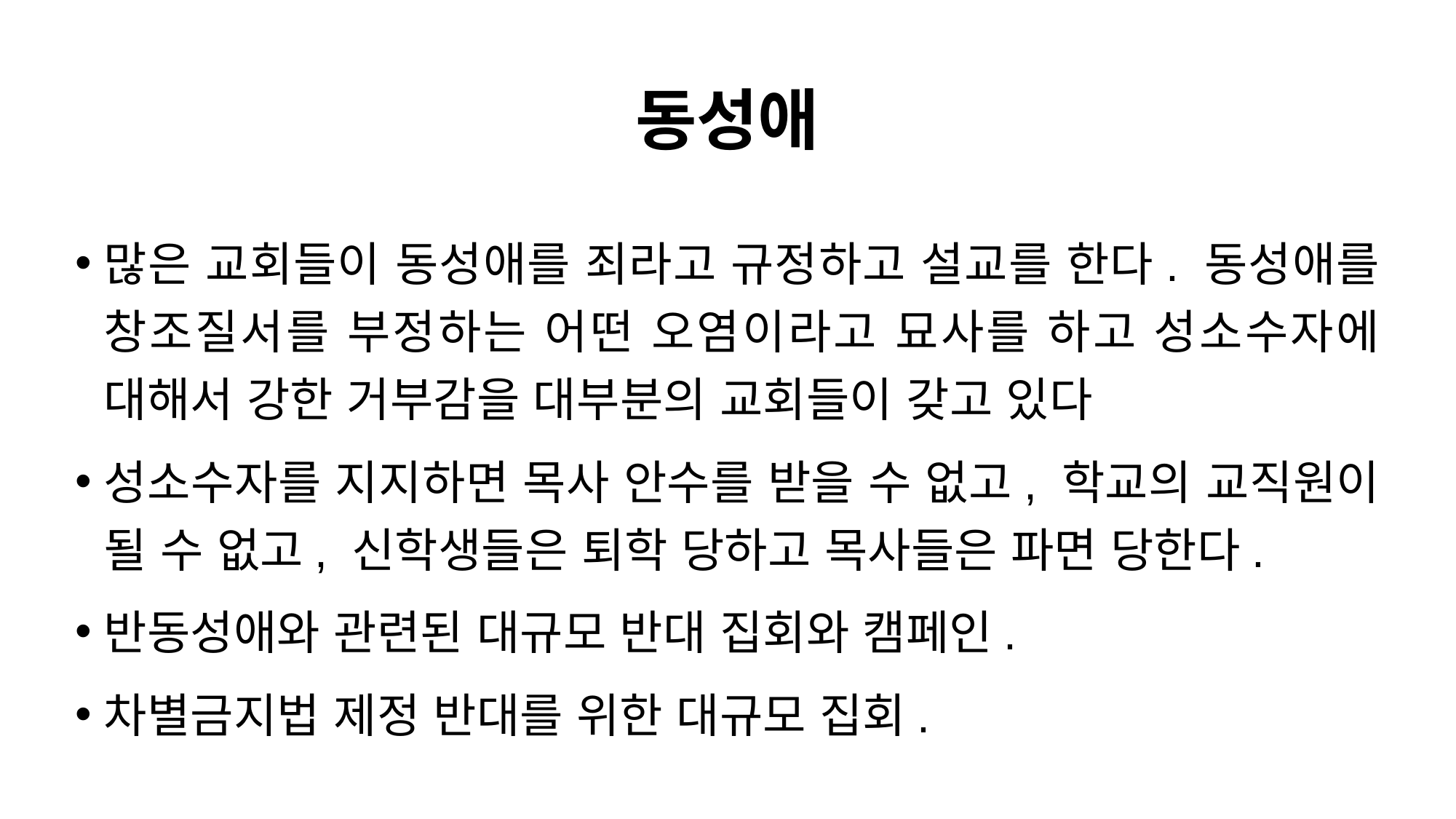

# 동성애
많은 교회들이 동성애를 죄라고 규정하고 설교를 한다. 동성애를 창조질서를 부정하는 어떤 오염이라고 묘사를 하고 성소수자에 대해서 강한 거부감을 대부분의 교회들이 갖고 있다
성소수자를 지지하면 목사 안수를 받을 수 없고, 학교의 교직원이 될 수 없고, 신학생들은 퇴학 당하고 목사들은 파면 당한다.
반동성애와 관련된 대규모 반대 집회와 캠페인.
차별금지법 제정 반대를 위한 대규모 집회.